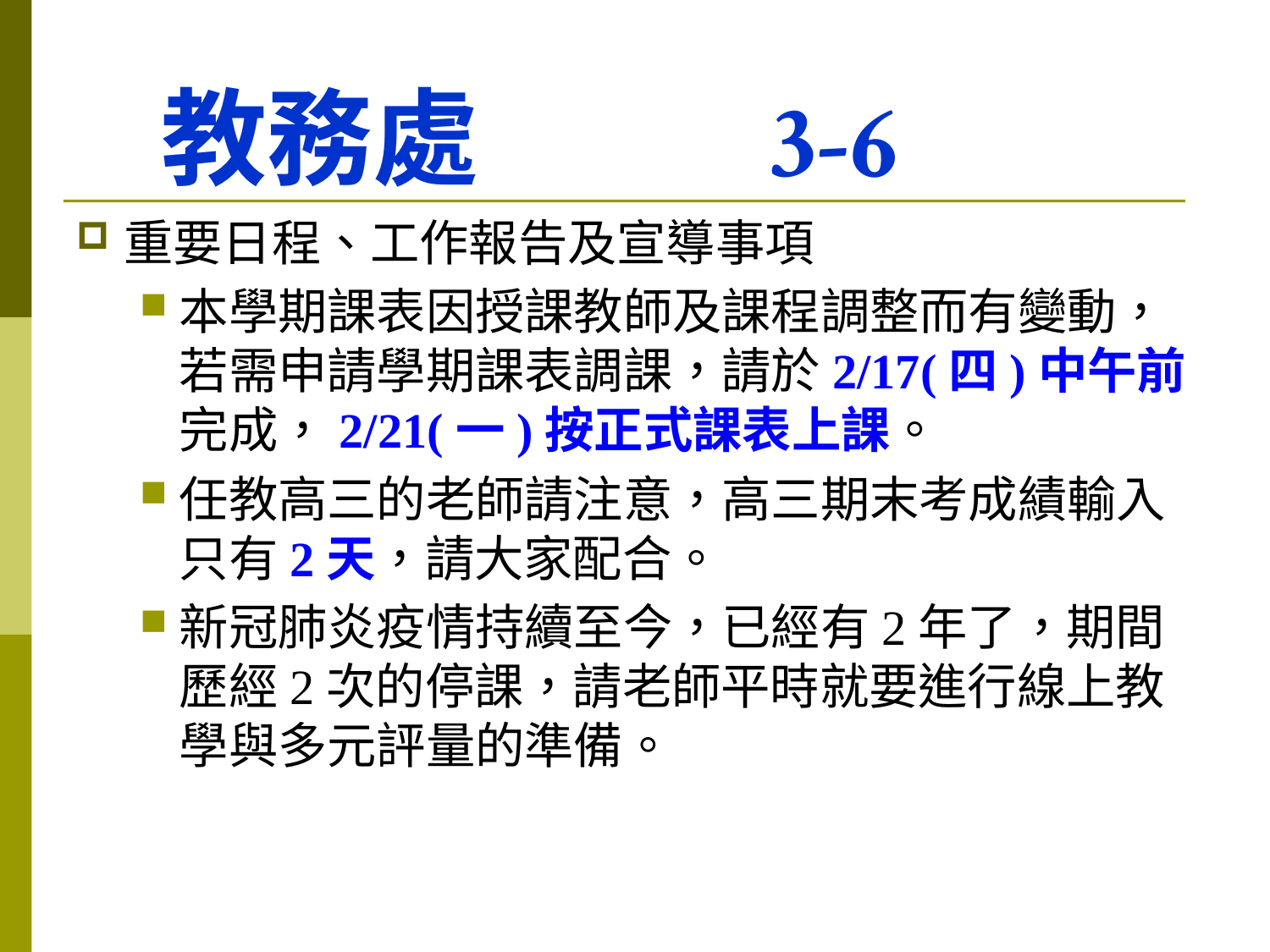

# 教務處           3-6
重要日程、工作報告及宣導事項
本學期課表因授課教師及課程調整而有變動，若需申請學期課表調課，請於2/17(四)中午前完成，2/21(一)按正式課表上課。
任教高三的老師請注意，高三期末考成績輸入只有2天，請大家配合。
新冠肺炎疫情持續至今，已經有2年了，期間歷經2次的停課，請老師平時就要進行線上教學與多元評量的準備。